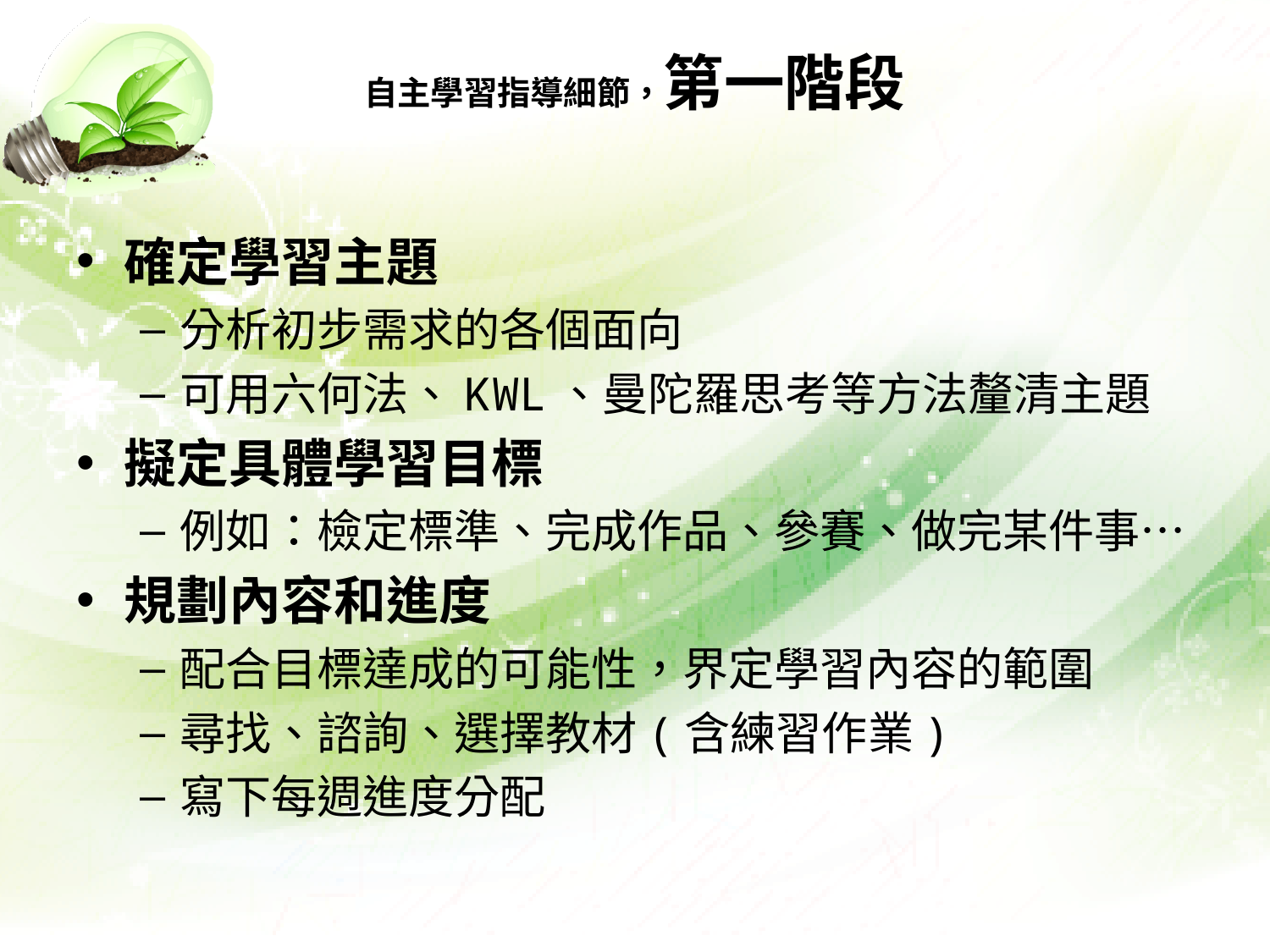

# 自主學習指導細節，第一階段
確定學習主題
分析初步需求的各個面向
可用六何法、KWL、曼陀羅思考等方法釐清主題
擬定具體學習目標
例如：檢定標準、完成作品、參賽、做完某件事…
規劃內容和進度
配合目標達成的可能性，界定學習內容的範圍
尋找、諮詢、選擇教材(含練習作業)
寫下每週進度分配